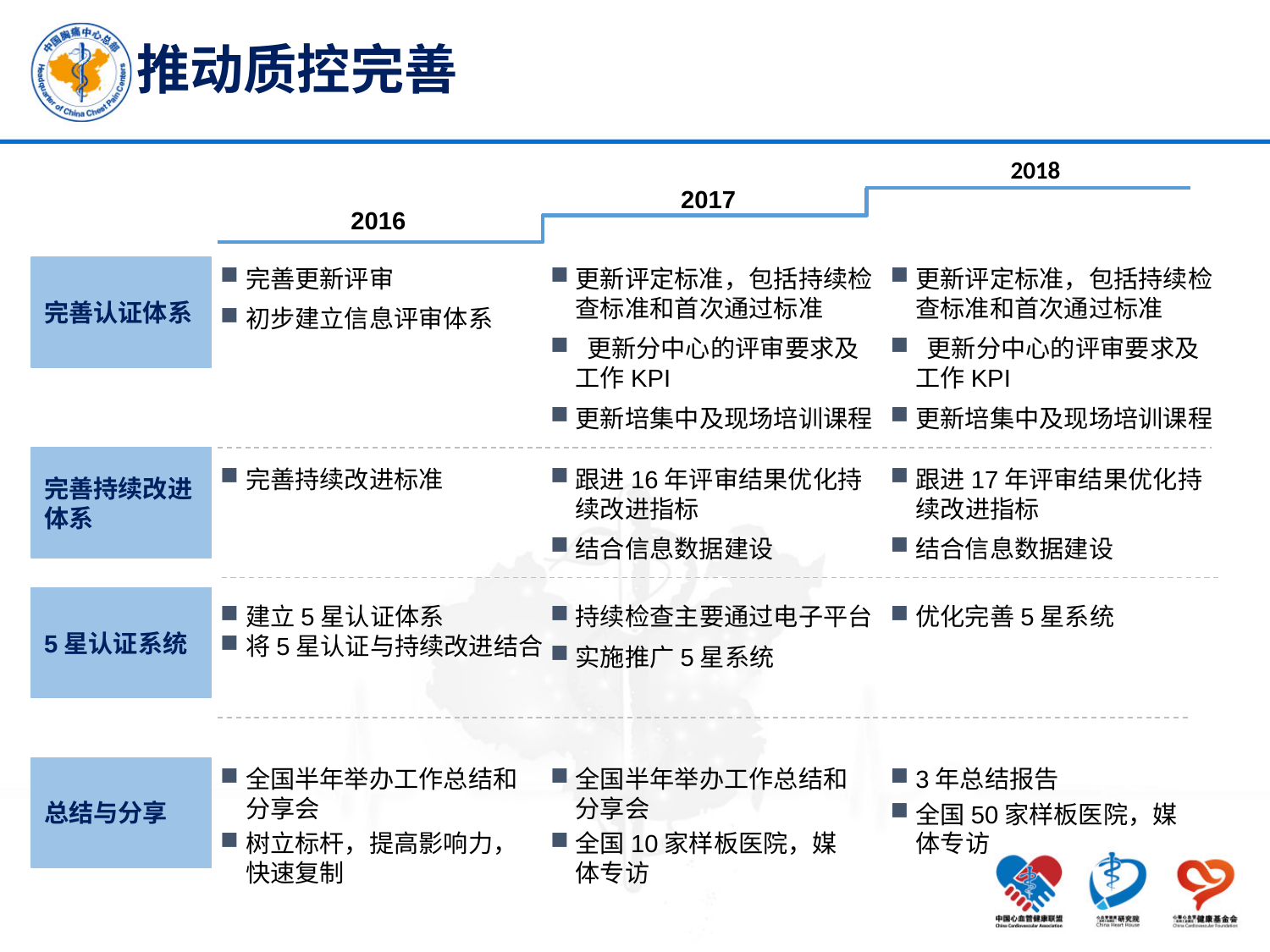

# 推动质控完善
2018
2017

2016

完善认证体系
完善更新评审
初步建立信息评审体系
更新评定标准，包括持续检查标准和首次通过标准
 更新分中心的评审要求及工作KPI
更新培集中及现场培训课程

更新评定标准，包括持续检查标准和首次通过标准
 更新分中心的评审要求及工作KPI
更新培集中及现场培训课程
完善持续改进体系
完善持续改进标准

跟进16年评审结果优化持续改进指标
结合信息数据建设
跟进17年评审结果优化持续改进指标
结合信息数据建设
5星认证系统
建立5星认证体系
将5星认证与持续改进结合
持续检查主要通过电子平台
实施推广5星系统
优化完善5星系统
总结与分享
全国半年举办工作总结和分享会
树立标杆，提高影响力，快速复制
全国半年举办工作总结和分享会
全国10家样板医院，媒体专访
3年总结报告
全国50家样板医院，媒体专访